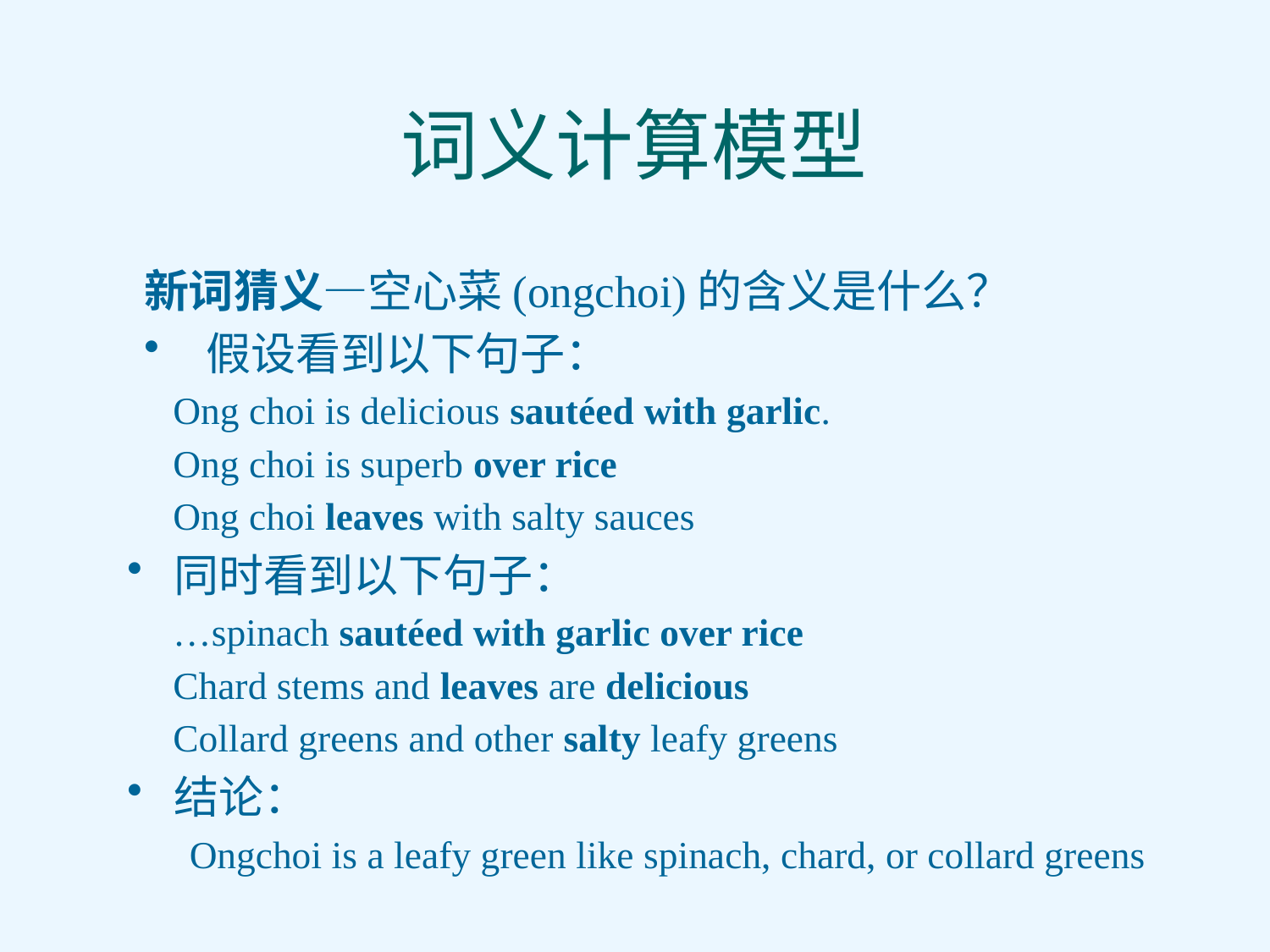

# 词义计算模型
新词猜义—空心菜(ongchoi)的含义是什么？
假设看到以下句子：
   Ong choi is delicious sautéed with garlic.
   Ong choi is superb over rice
   Ong choi leaves with salty sauces
同时看到以下句子：
   …spinach sautéed with garlic over rice
   Chard stems and leaves are delicious
   Collard greens and other salty leafy greens
结论：
Ongchoi is a leafy green like spinach, chard, or collard greens